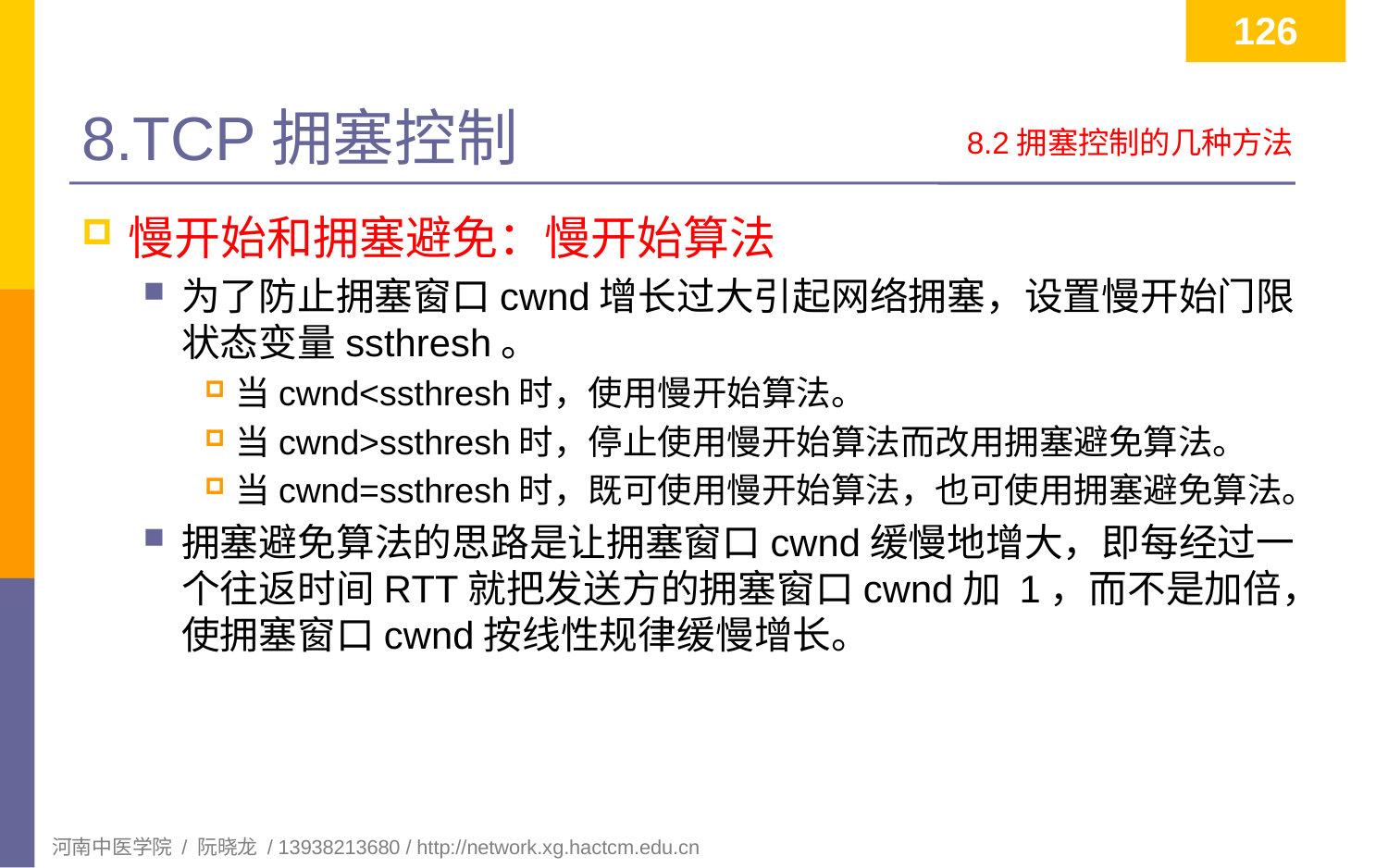

126
# 8.TCP拥塞控制
8.2拥塞控制的几种方法
慢开始和拥塞避免：慢开始算法
为了防止拥塞窗口cwnd增长过大引起网络拥塞，设置慢开始门限状态变量ssthresh。
当cwnd<ssthresh时，使用慢开始算法。
当cwnd>ssthresh时，停止使用慢开始算法而改用拥塞避免算法。
当cwnd=ssthresh时，既可使用慢开始算法，也可使用拥塞避免算法。
拥塞避免算法的思路是让拥塞窗口cwnd缓慢地增大，即每经过一个往返时间RTT就把发送方的拥塞窗口cwnd加 1，而不是加倍，使拥塞窗口cwnd按线性规律缓慢增长。